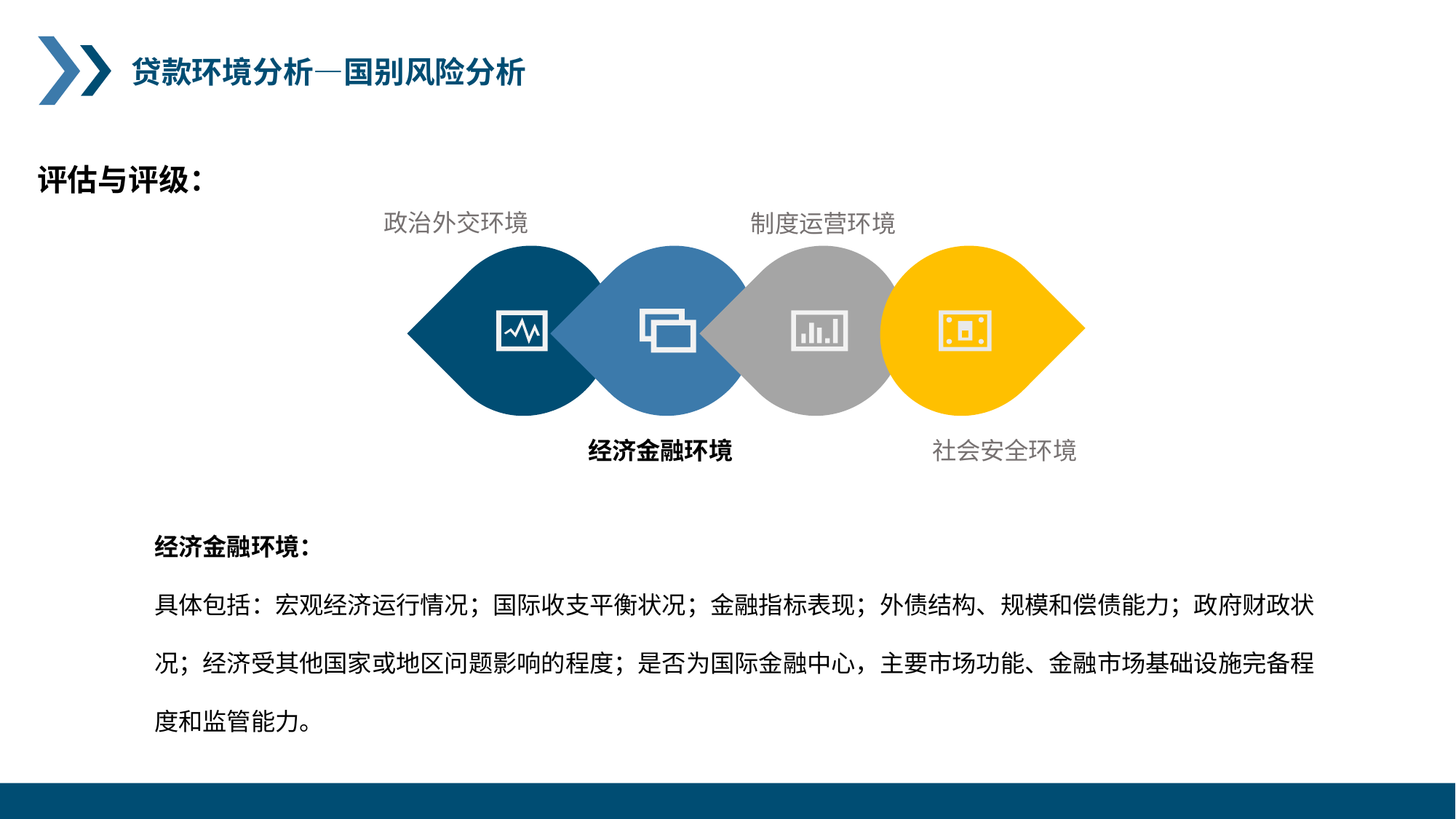

贷款环境分析—国别风险分析
评估与评级：
政治外交环境
制度运营环境

经济金融环境
社会安全环境
经济金融环境：
具体包括：宏观经济运行情况；国际收支平衡状况；金融指标表现；外债结构、规模和偿债能力；政府财政状况；经济受其他国家或地区问题影响的程度；是否为国际金融中心，主要市场功能、金融市场基础设施完备程度和监管能力。